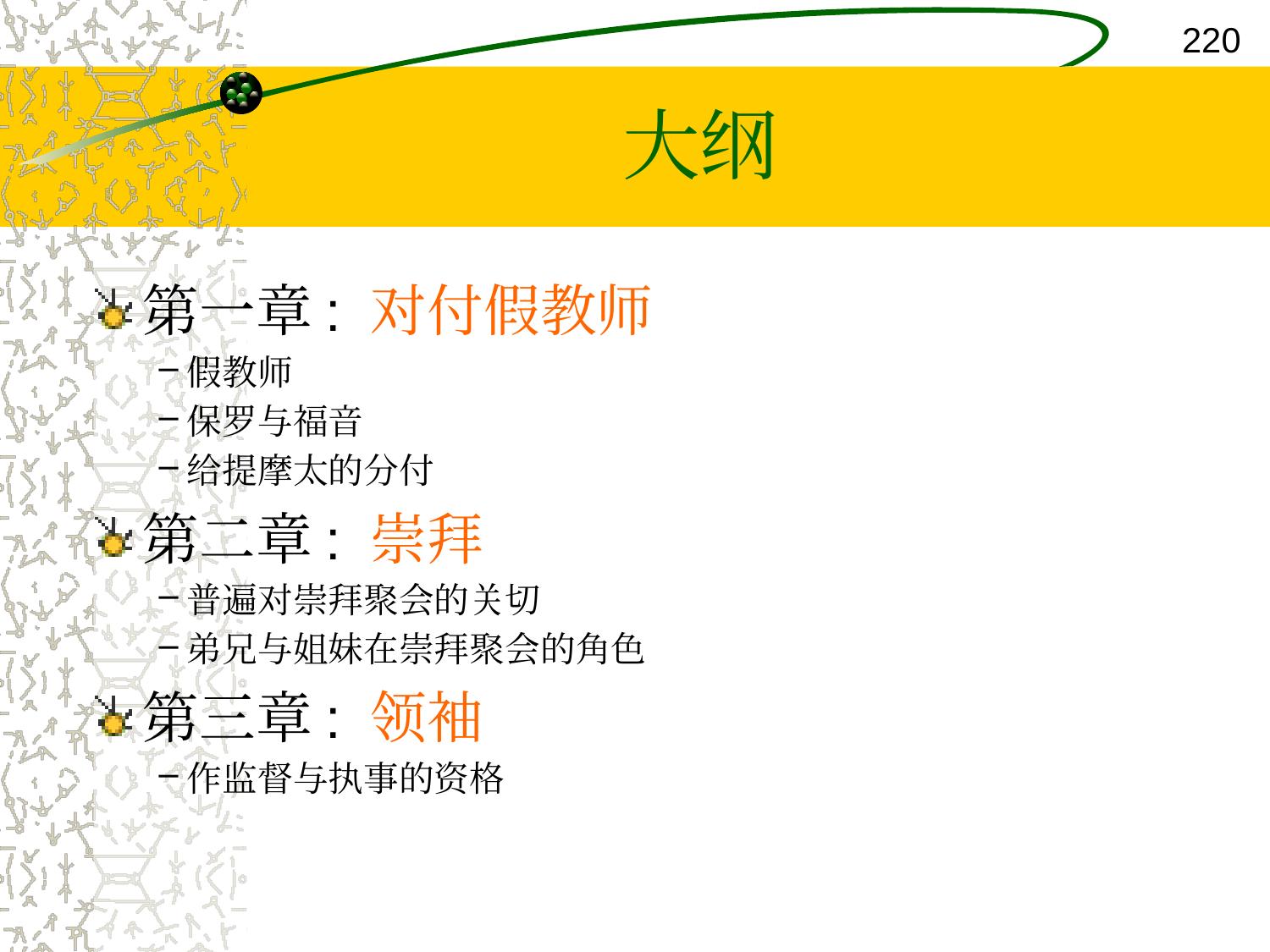

220
# 大纲
第一章: 对付假教师
假教师
保罗与福音
给提摩太的分付
第二章: 崇拜
普遍对崇拜聚会的关切
弟兄与姐妹在崇拜聚会的角色
第三章: 领袖
作监督与执事的资格